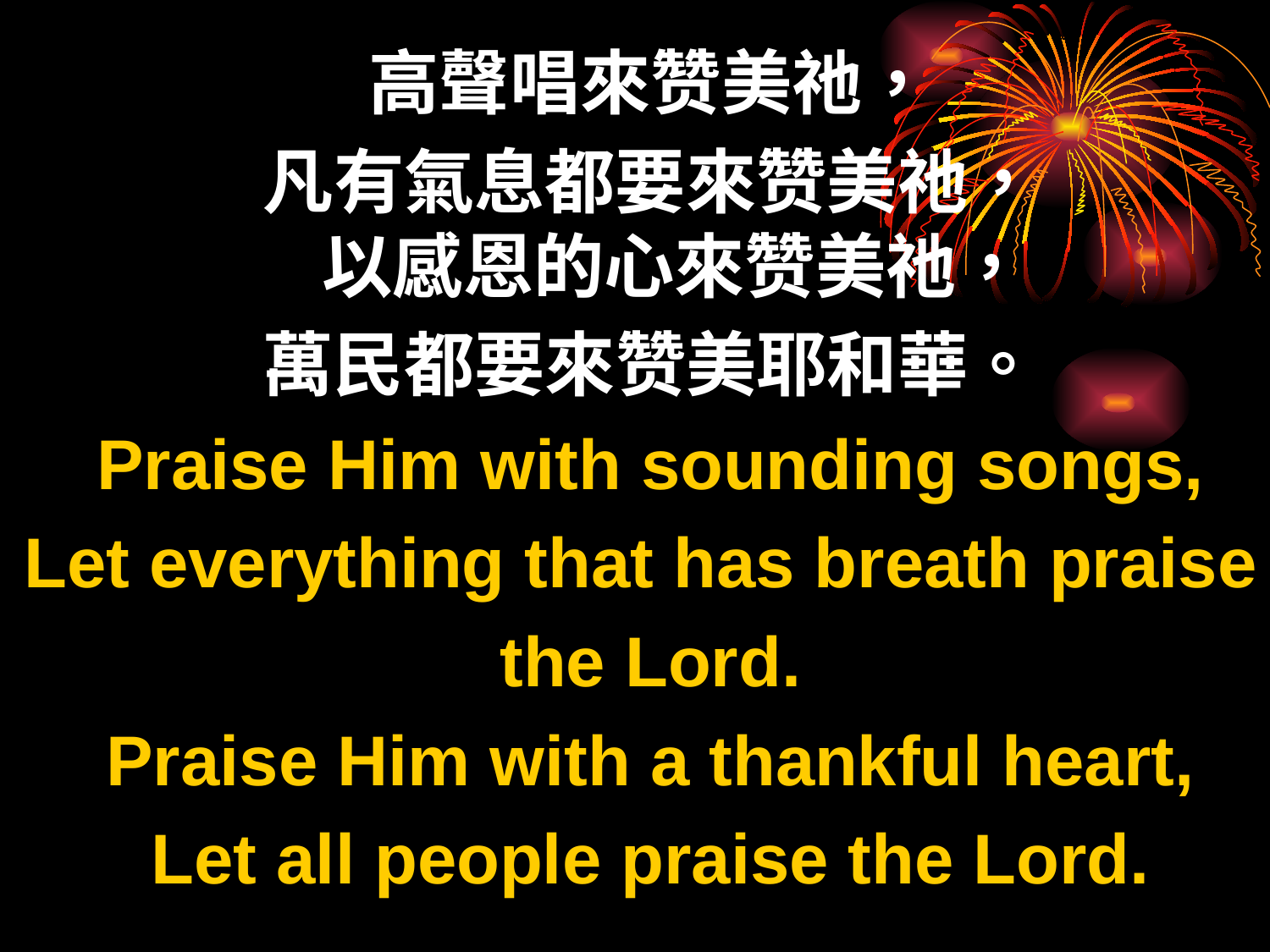

高聲唱來赞美祂，
凡有氣息都要來赞美祂，
以感恩的心來赞美祂，
萬民都要來赞美耶和華。
Praise Him with sounding songs,
Let everything that has breath praise
the Lord.
Praise Him with a thankful heart,
Let all people praise the Lord.